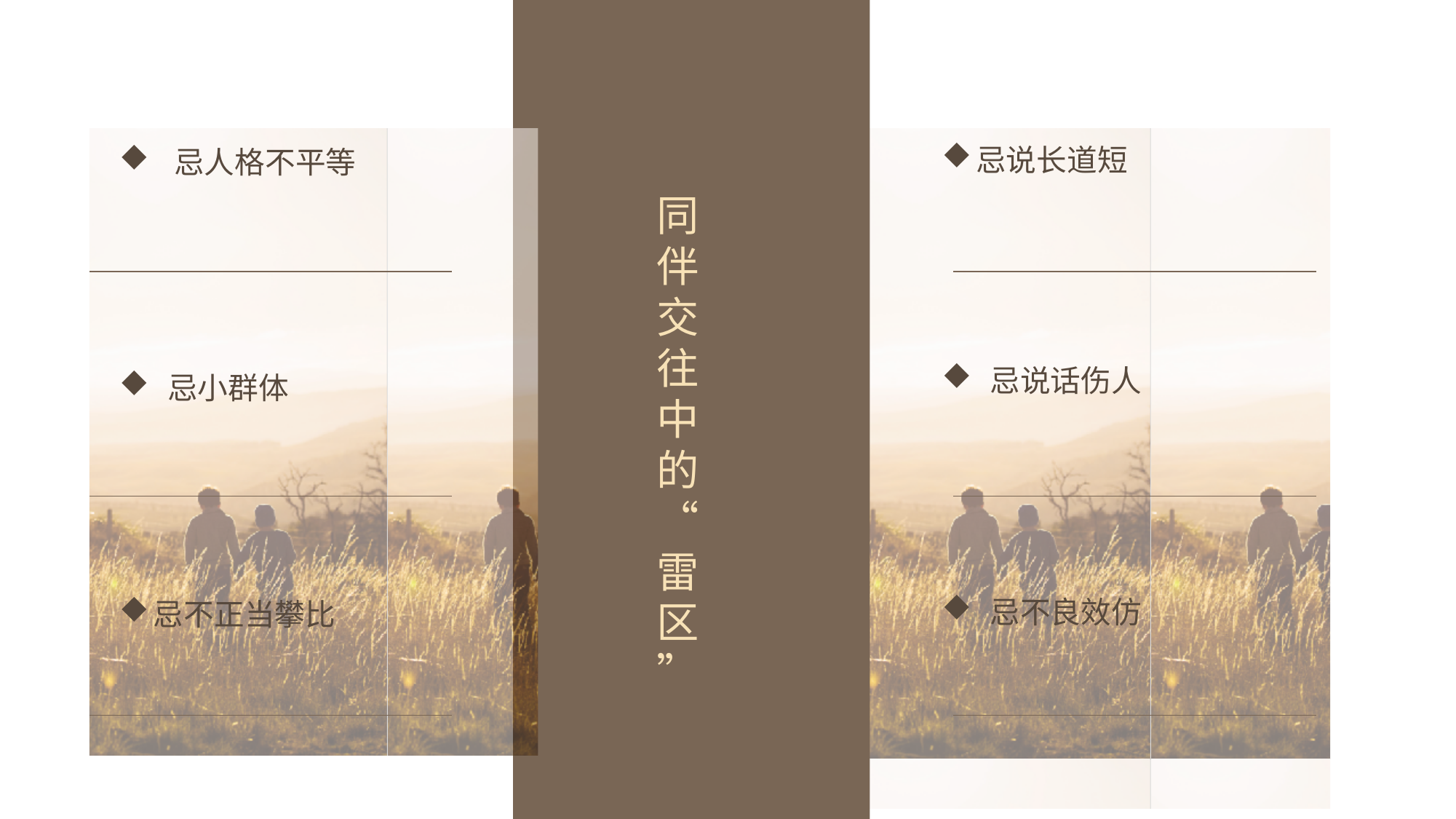

忌说长道短
  忌人格不平等
同伴交往中的“雷区”
 忌说话伤人
 忌小群体
 忌不良效仿
忌不正当攀比